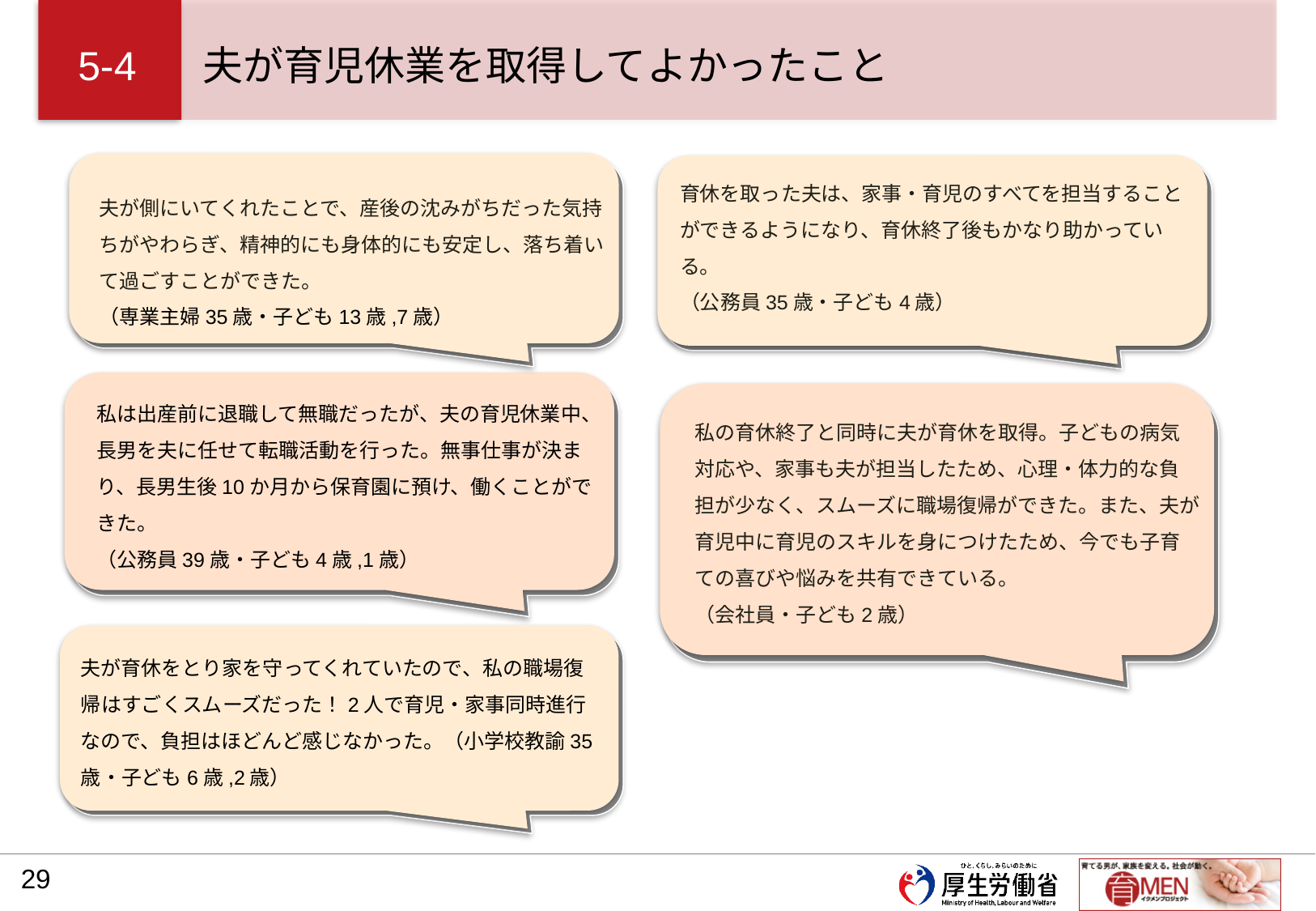

# 5-4     夫が育児休業を取得してよかったこと

育休を取った夫は、家事・育児のすべてを担当することができるようになり、育休終了後もかなり助かっている。
（公務員35歳・子ども4歳）
夫が側にいてくれたことで、産後の沈みがちだった気持ちがやわらぎ、精神的にも身体的にも安定し、落ち着いて過ごすことができた。
（専業主婦35歳・子ども13歳,7歳）

私は出産前に退職して無職だったが、夫の育児休業中、長男を夫に任せて転職活動を行った。無事仕事が決ま
り、長男生後10か月から保育園に預け、働くことができた。
（公務員39歳・子ども4歳,1歳）

私の育休終了と同時に夫が育休を取得。子どもの病気対応や、家事も夫が担当したため、心理・体力的な負担が少なく、スムーズに職場復帰ができた。また、夫が育児中に育児のスキルを身につけたため、今でも子育ての喜びや悩みを共有できている。
（会社員・子ども2歳）

夫が育休をとり家を守ってくれていたので、私の職場復帰はすごくスムーズだった！2人で育児・家事同時進行なので、負担はほどんど感じなかった。（小学校教諭35歳・子ども6歳,2歳）
29